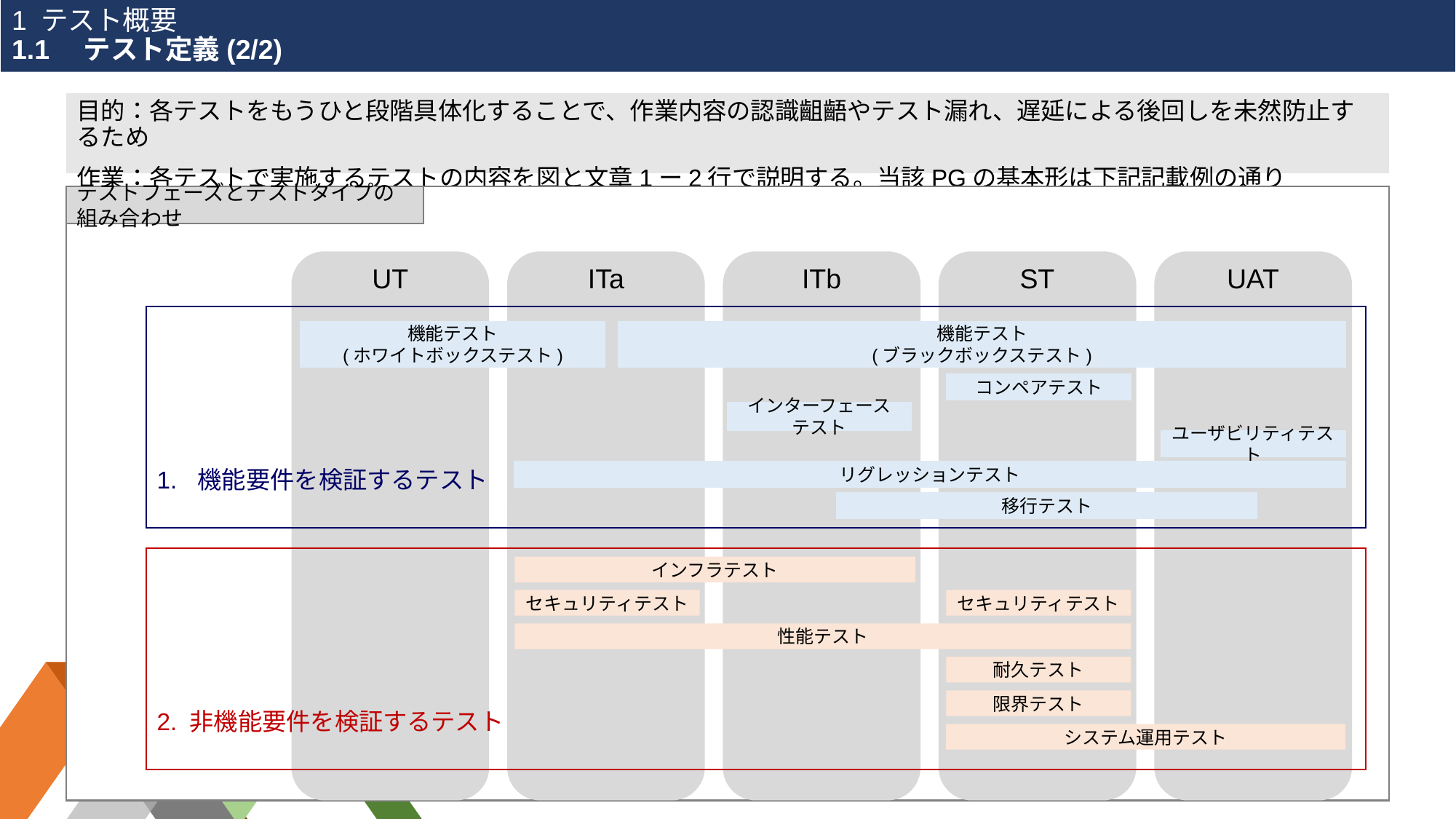

# 1 テスト概要 1.1　テスト定義(2/2)
目的：各テストをもうひと段階具体化することで、作業内容の認識齟齬やテスト漏れ、遅延による後回しを未然防止するため
作業：各テストで実施するテストの内容を図と文章1ー2行で説明する。当該PGの基本形は下記記載例の通り
テストフェーズとテストタイプの組み合わせ

UT
ITa
ITb
ST
UAT
機能要件を検証するテスト

機能テスト
(ホワイトボックステスト)
機能テスト
(ブラックボックステスト)
コンペアテスト
インターフェーステスト
ユーザビリティテスト
リグレッションテスト
移行テスト
2. 非機能要件を検証するテスト

インフラテスト
セキュリティテスト
セキュリティテスト
性能テスト
耐久テスト
限界テスト
システム運用テスト